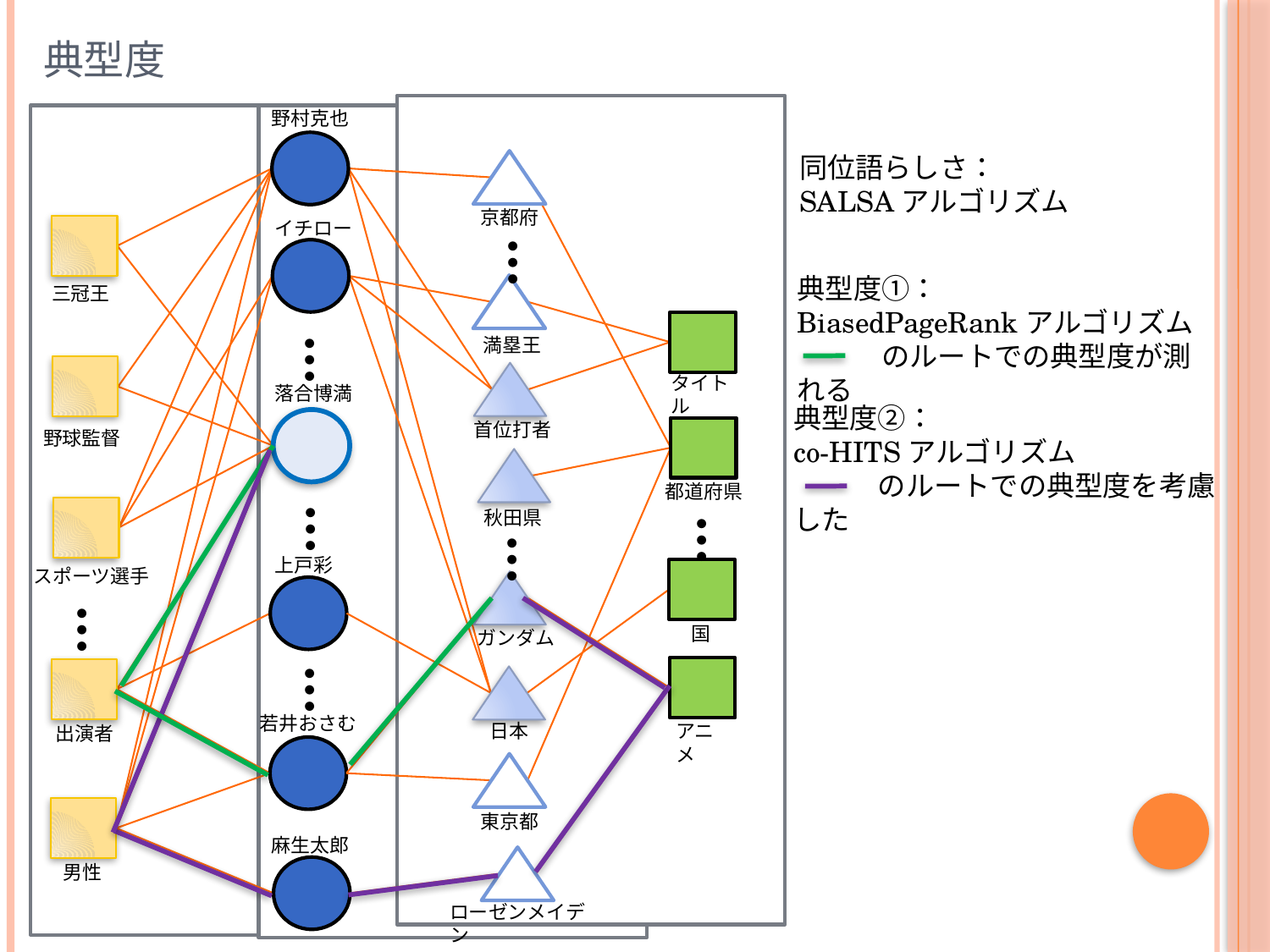

# 典型度

野村克也

同位語らしさ：
SALSAアルゴリズム

京都府
イチロー

三冠王
…
典型度①：
BiasedPageRankアルゴリズム
　　　のルートでの典型度が測れる

満塁王

タイトル
…

野球監督

首位打者
落合博満

典型度②：
co-HITSアルゴリズム
　　　のルートでの典型度を考慮した

都道府県

秋田県
…

スポーツ選手
…
…
上戸彩

国

ガンダム
…
…

アニメ

出演者

日本
若井おさむ

東京都

男性
麻生太郎

ローゼンメイデン